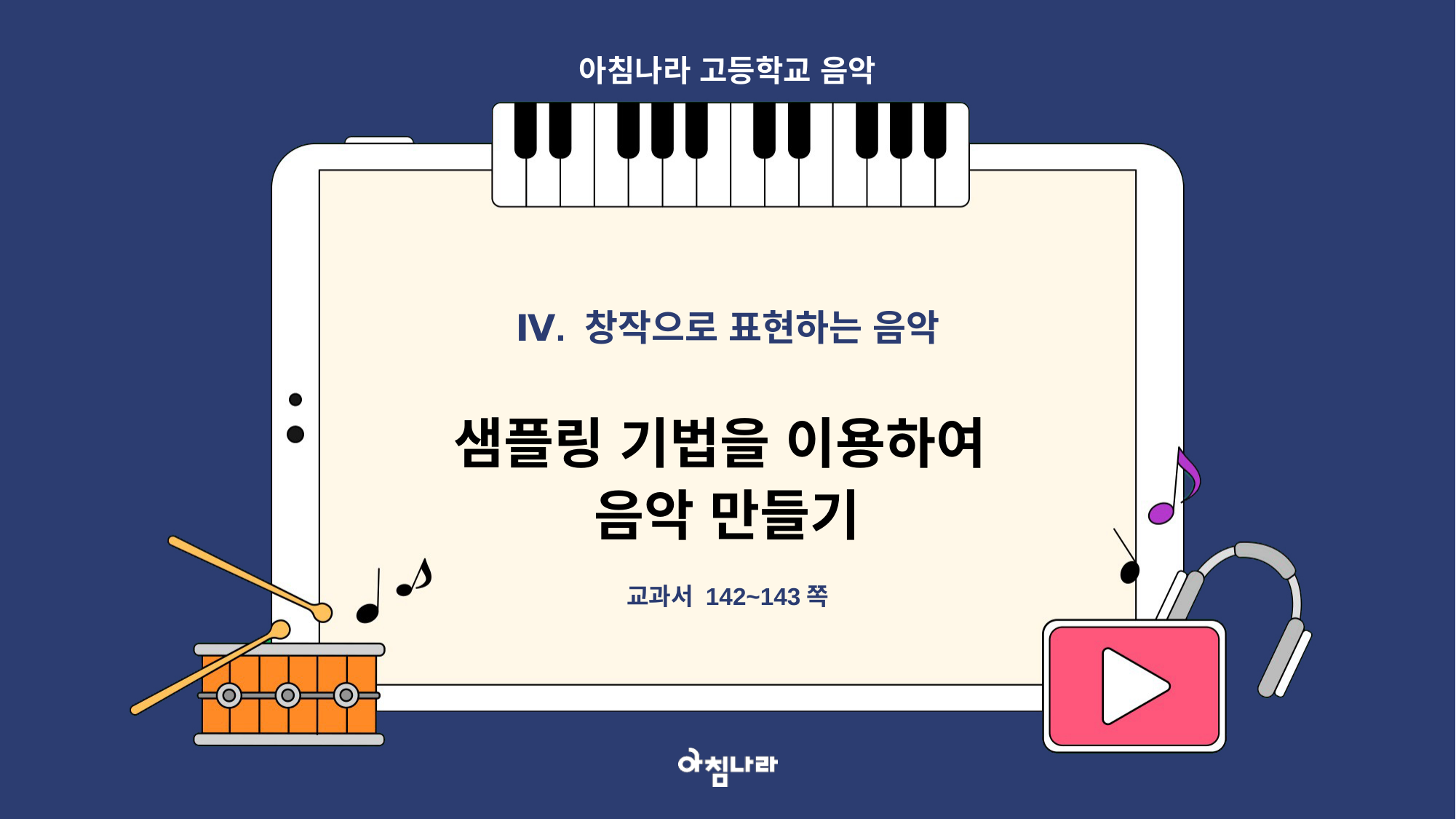

아침나라 고등학교 음악

Ⅳ. 창작으로 표현하는 음악
샘플링 기법을 이용하여
음악 만들기
교과서 142~143쪽